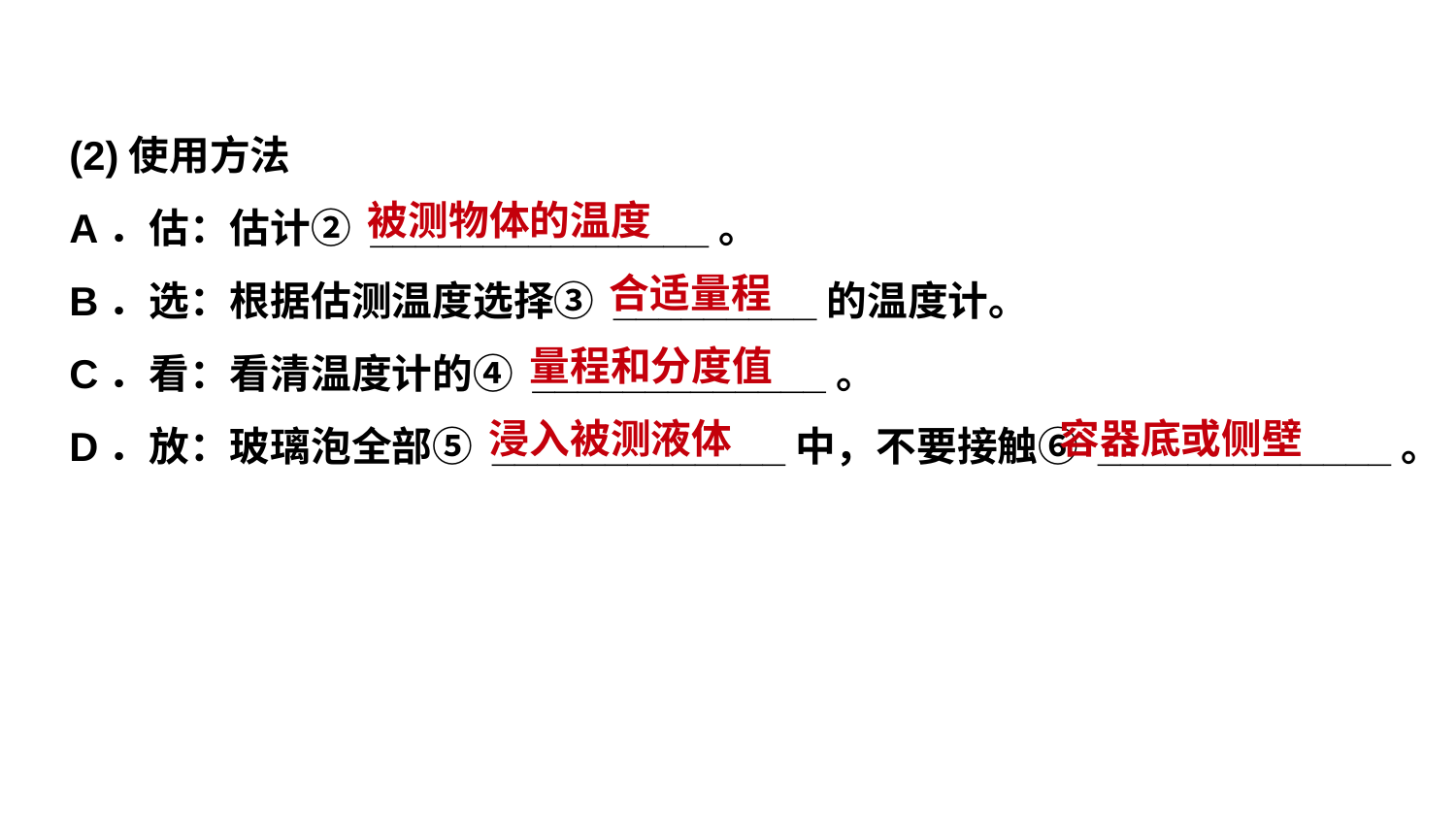

(2)使用方法
A．估：估计② _______________。
B．选：根据估测温度选择③ _________的温度计。
C．看：看清温度计的④ _____________。
D．放：玻璃泡全部⑤ _____________中，不要接触⑥ _____________。
被测物体的温度
合适量程
量程和分度值
浸入被测液体
容器底或侧壁